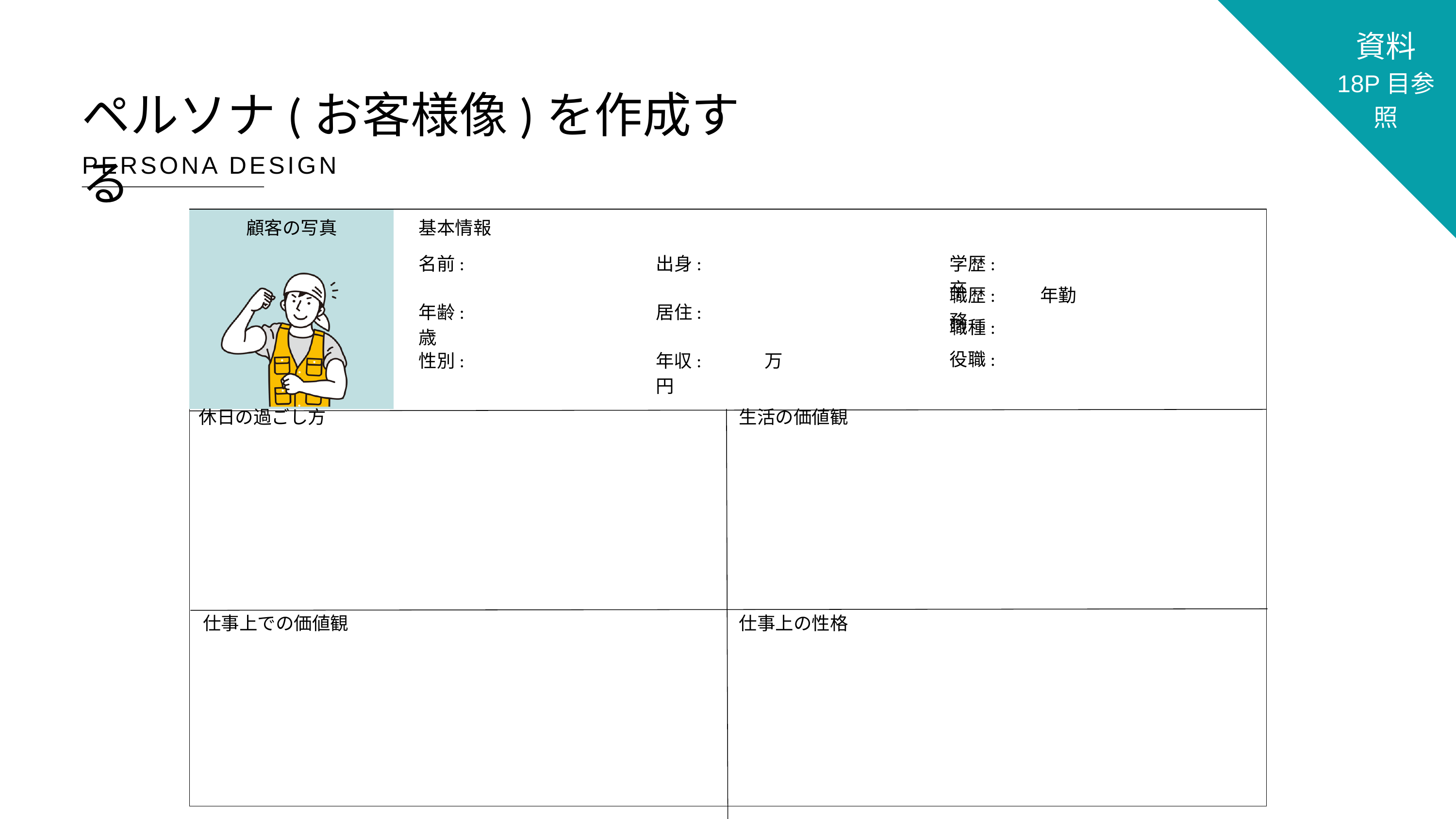

資料
18P目参照
ペルソナ(お客様像)を作成する
PERSONA DESIGN

顧客の写真
基本情報
名前:
出身:
学歴: 　　　　卒

職歴: 　　年勤務
年齢: 　歳
居住:
職種:
役職:
性別:
年収: 　　　万円
休日の過ごし方
生活の価値観

仕事上での価値観
仕事上の性格